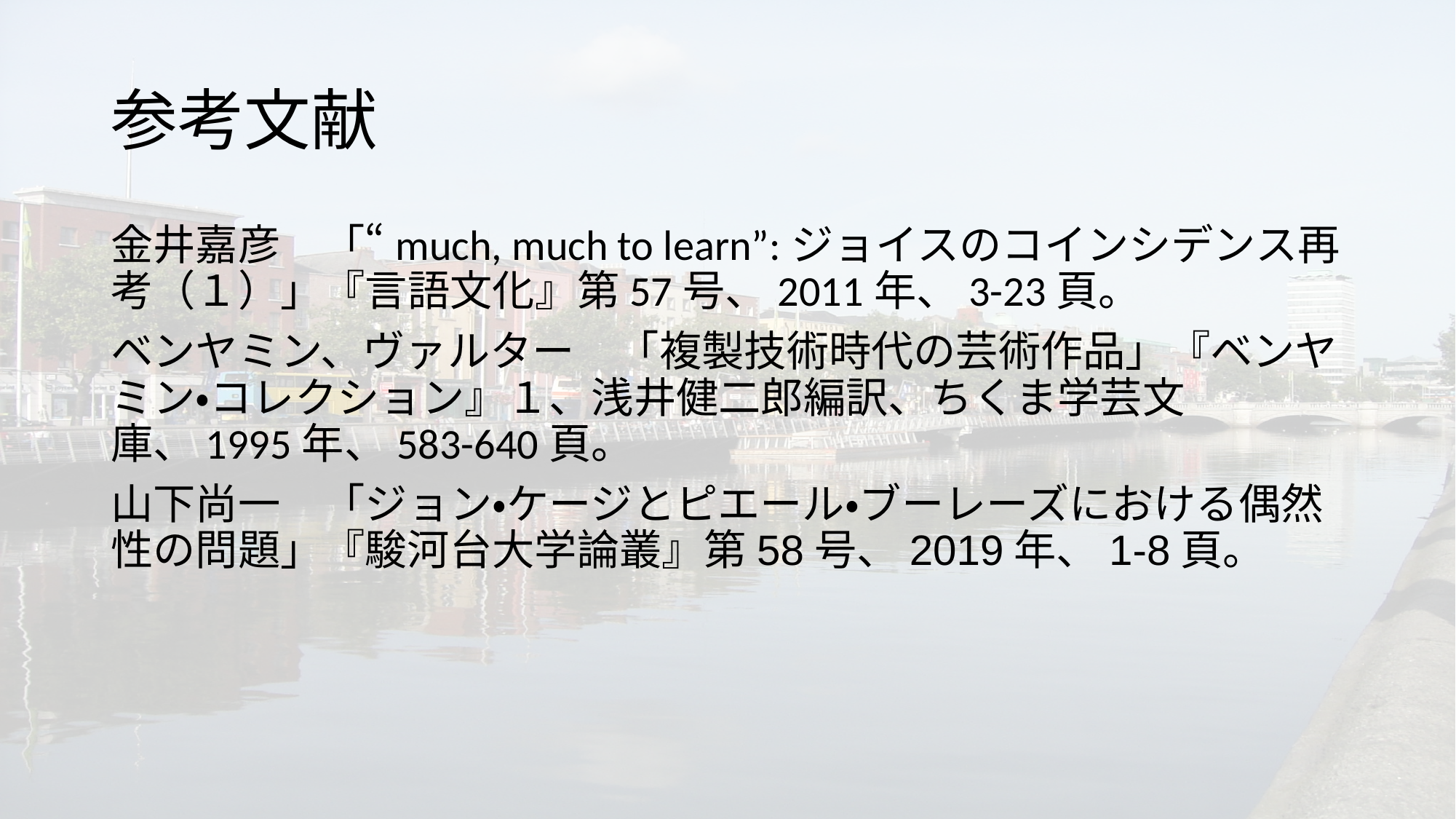

# 参考文献
金井嘉彦　「“much, much to learn”:ジョイスのコインシデンス再考（１）」『言語文化』第57号、2011年、3-23頁。
ベンヤミン、ヴァルター　「複製技術時代の芸術作品」『ベンヤミン・コレクション』１、浅井健二郎編訳、ちくま学芸文庫、1995年、583-640頁。
山下尚一　「ジョン・ケージとピエール・ブーレーズにおける偶然性の問題」『駿河台大学論叢』第58号、2019年、1-8頁。